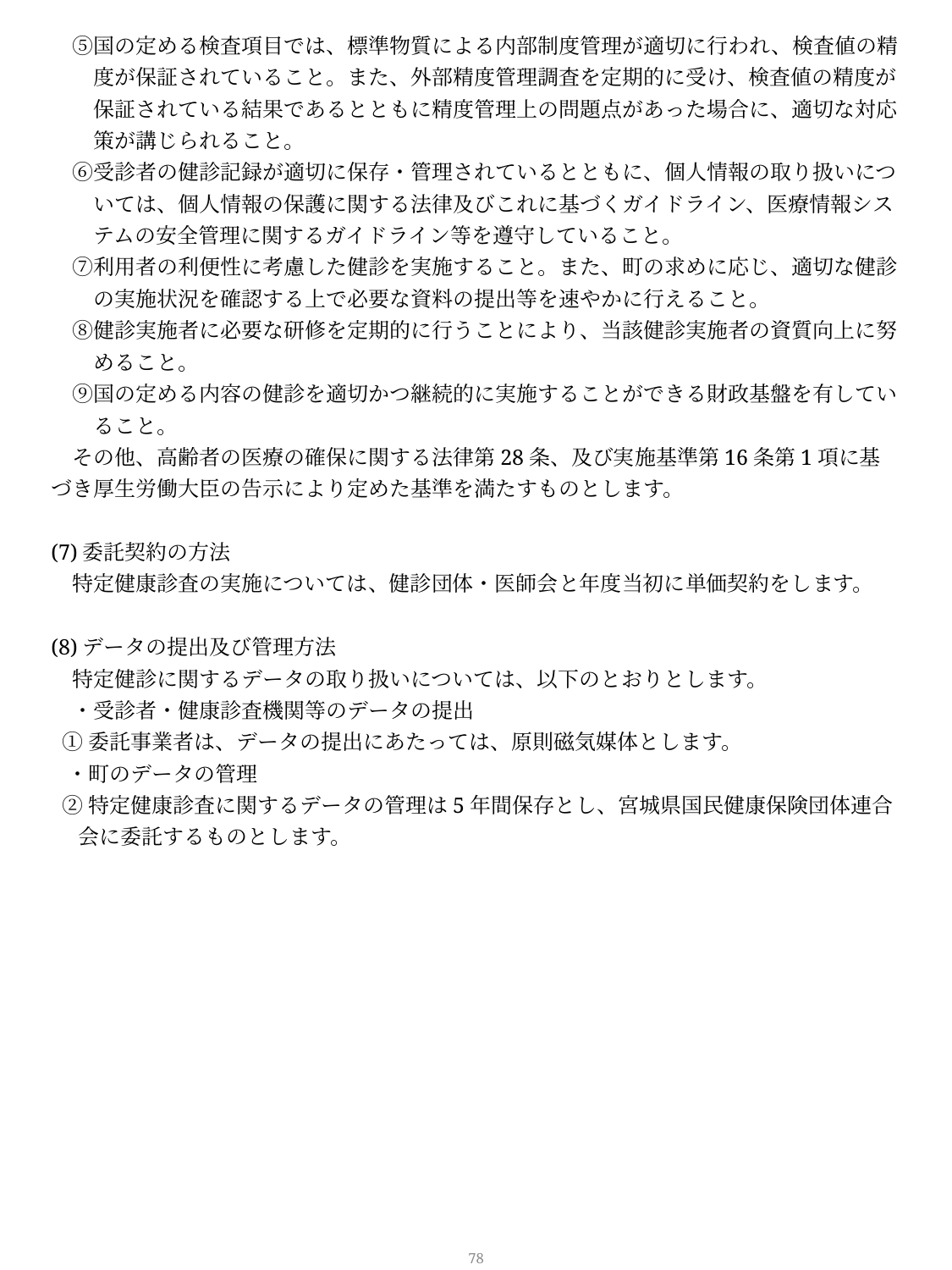

⑤国の定める検査項目では、標準物質による内部制度管理が適切に行われ、検査値の精
　　度が保証されていること。また、外部精度管理調査を定期的に受け、検査値の精度が
　　保証されている結果であるとともに精度管理上の問題点があった場合に、適切な対応
　　策が講じられること。
　⑥受診者の健診記録が適切に保存・管理されているとともに、個人情報の取り扱いにつ
　　いては、個人情報の保護に関する法律及びこれに基づくガイドライン、医療情報シス
　　テムの安全管理に関するガイドライン等を遵守していること。
　⑦利用者の利便性に考慮した健診を実施すること。また、町の求めに応じ、適切な健診
　　の実施状況を確認する上で必要な資料の提出等を速やかに行えること。
　⑧健診実施者に必要な研修を定期的に行うことにより、当該健診実施者の資質向上に努
　　めること。
　⑨国の定める内容の健診を適切かつ継続的に実施することができる財政基盤を有してい
　　ること。
　その他、高齢者の医療の確保に関する法律第28条、及び実施基準第16条第1項に基づき厚生労働大臣の告示により定めた基準を満たすものとします。

(7)委託契約の方法
　特定健康診査の実施については、健診団体・医師会と年度当初に単価契約をします。

(8)データの提出及び管理方法
　特定健診に関するデータの取り扱いについては、以下のとおりとします。
　・受診者・健康診査機関等のデータの提出
  ①委託事業者は、データの提出にあたっては、原則磁気媒体とします。
  ・町のデータの管理
  ②特定健康診査に関するデータの管理は5年間保存とし、宮城県国民健康保険団体連合
    会に委託するものとします。

78